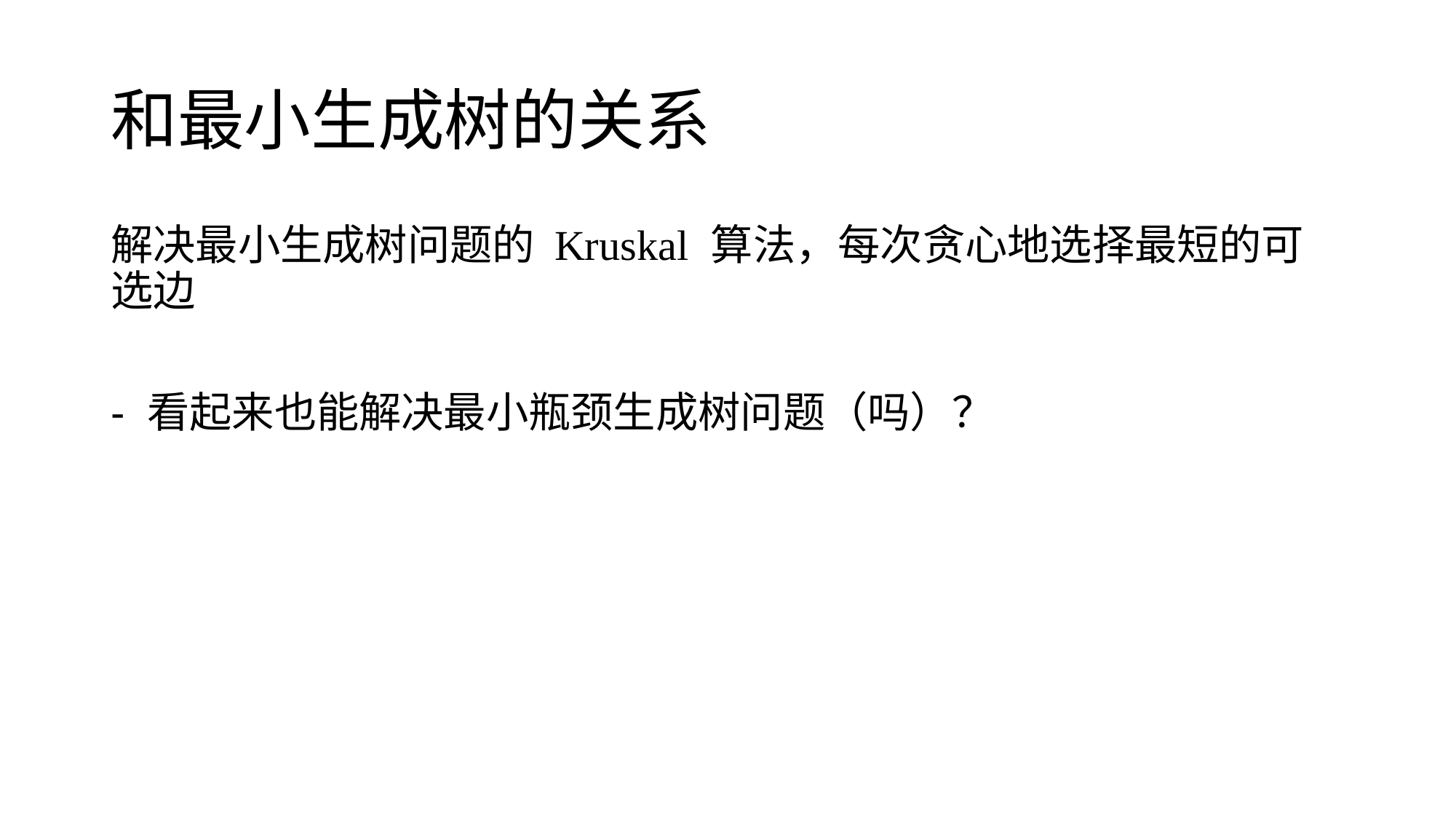

# 和最小生成树的关系
解决最小生成树问题的 Kruskal 算法，每次贪心地选择最短的可选边

- 看起来也能解决最小瓶颈生成树问题（吗）？